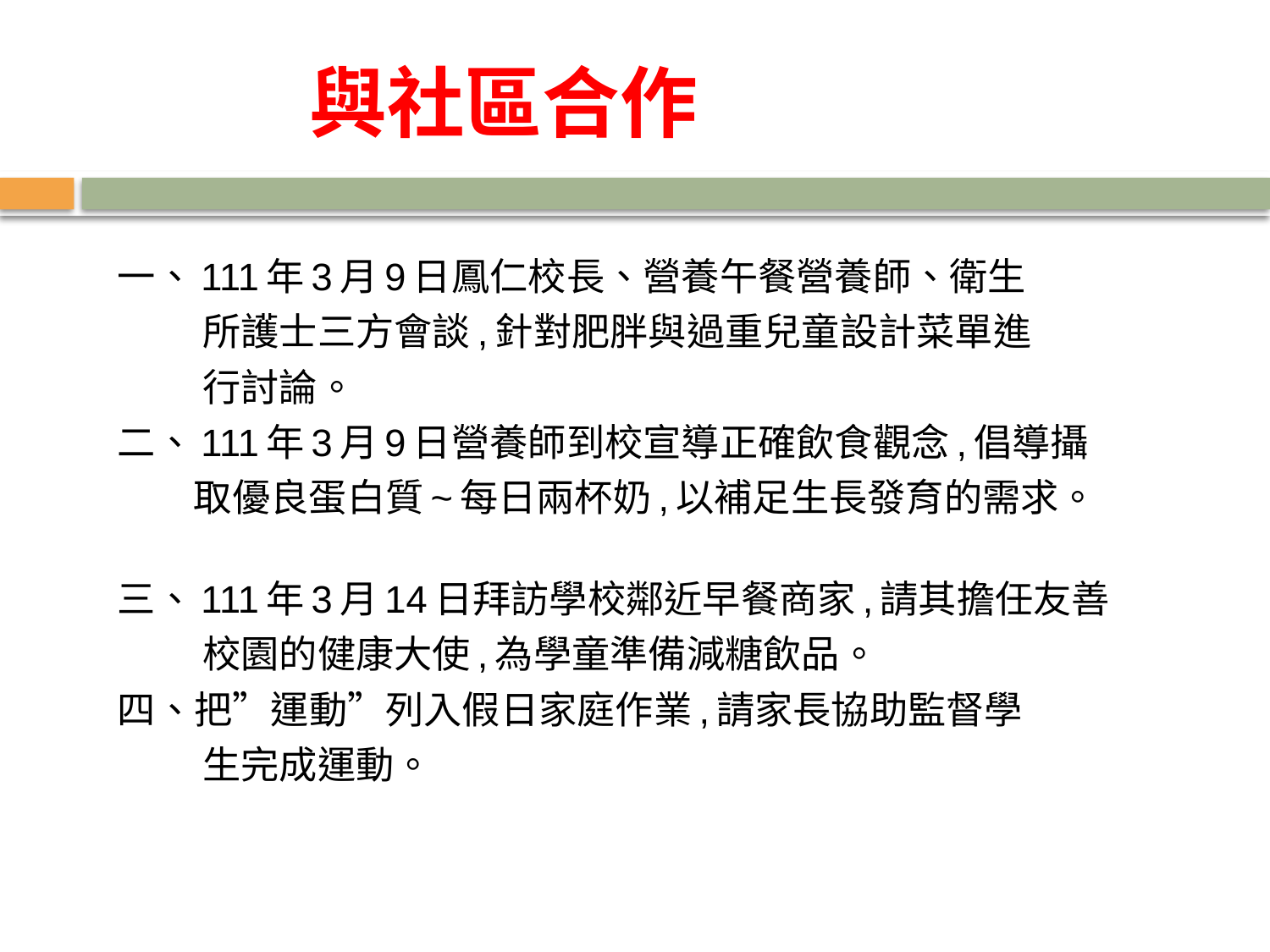

# 與社區合作
一、111年3月9日鳳仁校長、營養午餐營養師、衛生
         所護士三方會談,針對肥胖與過重兒童設計菜單進
         行討論。
二、111年3月9日營養師到校宣導正確飲食觀念,倡導攝
        取優良蛋白質~每日兩杯奶,以補足生長發育的需求。
三、111年3月14日拜訪學校鄰近早餐商家,請其擔任友善
         校園的健康大使,為學童準備減糖飲品。
四、把”運動”列入假日家庭作業,請家長協助監督學
         生完成運動。